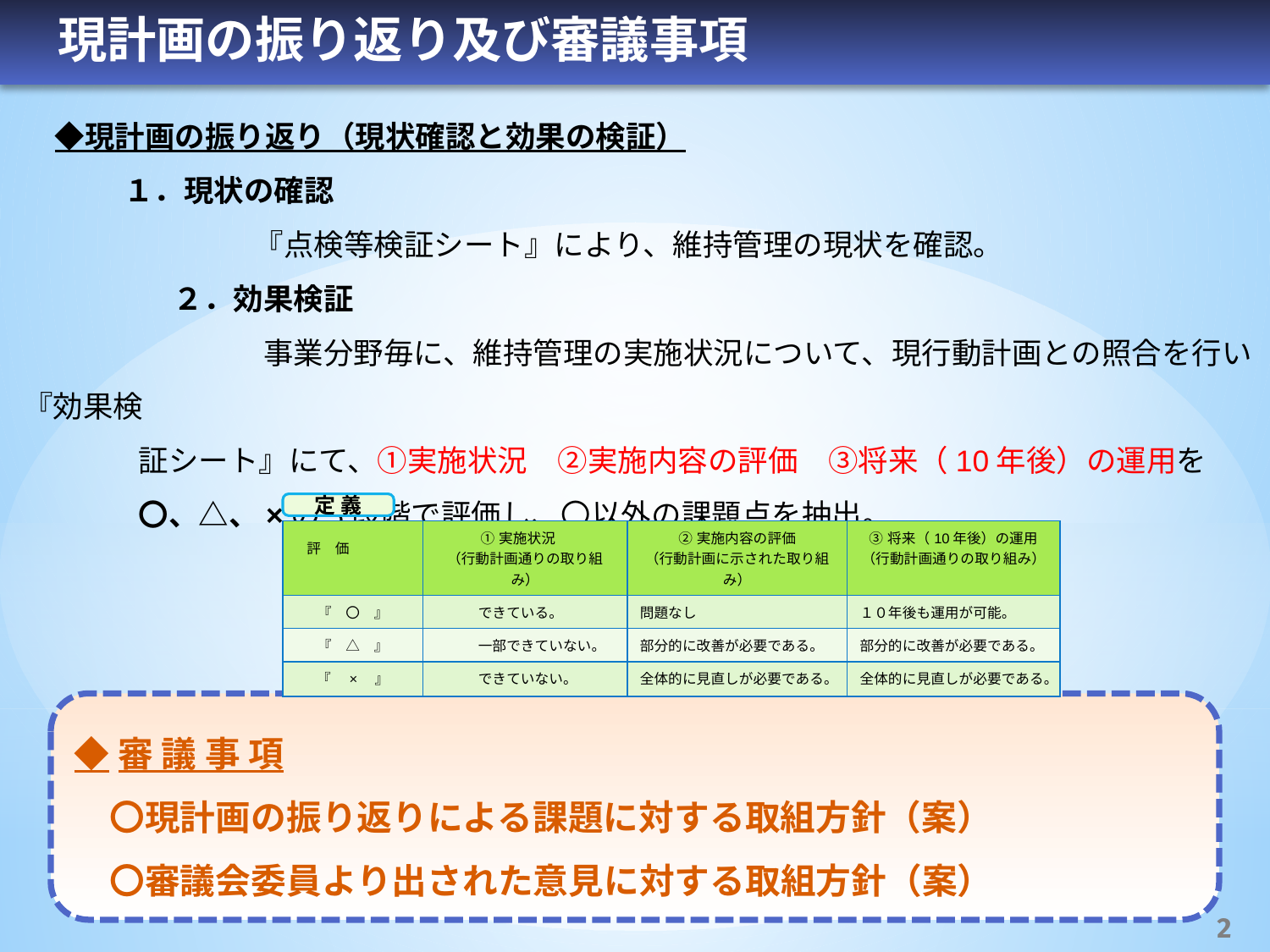

現計画の振り返り及び審議事項
　◆現計画の振り返り（現状確認と効果の検証）
　　      １．現状の確認
　　　   　　　　『点検等検証シート』により、維持管理の現状を確認。
　　　　　２．効果検証
　　　　　　　　事業分野毎に、維持管理の実施状況について、現行動計画との照合を行い『効果検
                証シート』にて、①実施状況　②実施内容の評価　③将来（10年後）の運用を
                〇、△、×の３段階で評価し、〇以外の課題点を抽出。

定 義
| 評　価 | ①実施状況　 （行動計画通りの取り組み） | ②実施内容の評価 （行動計画に示された取り組み） | ③将来（10年後）の運用 （行動計画通りの取り組み） |
| --- | --- | --- | --- |
| 『　〇　』 | できている。 | 問題なし | １０年後も運用が可能。 |
| 『　△　』 | 一部できていない。 | 部分的に改善が必要である。 | 部分的に改善が必要である。 |
| 『　×　』 | できていない。 | 全体的に見直しが必要である。 | 全体的に見直しが必要である。 |
◆審 議 事 項
　〇現計画の振り返りによる課題に対する取組方針（案）
　〇審議会委員より出された意見に対する取組方針（案）

2